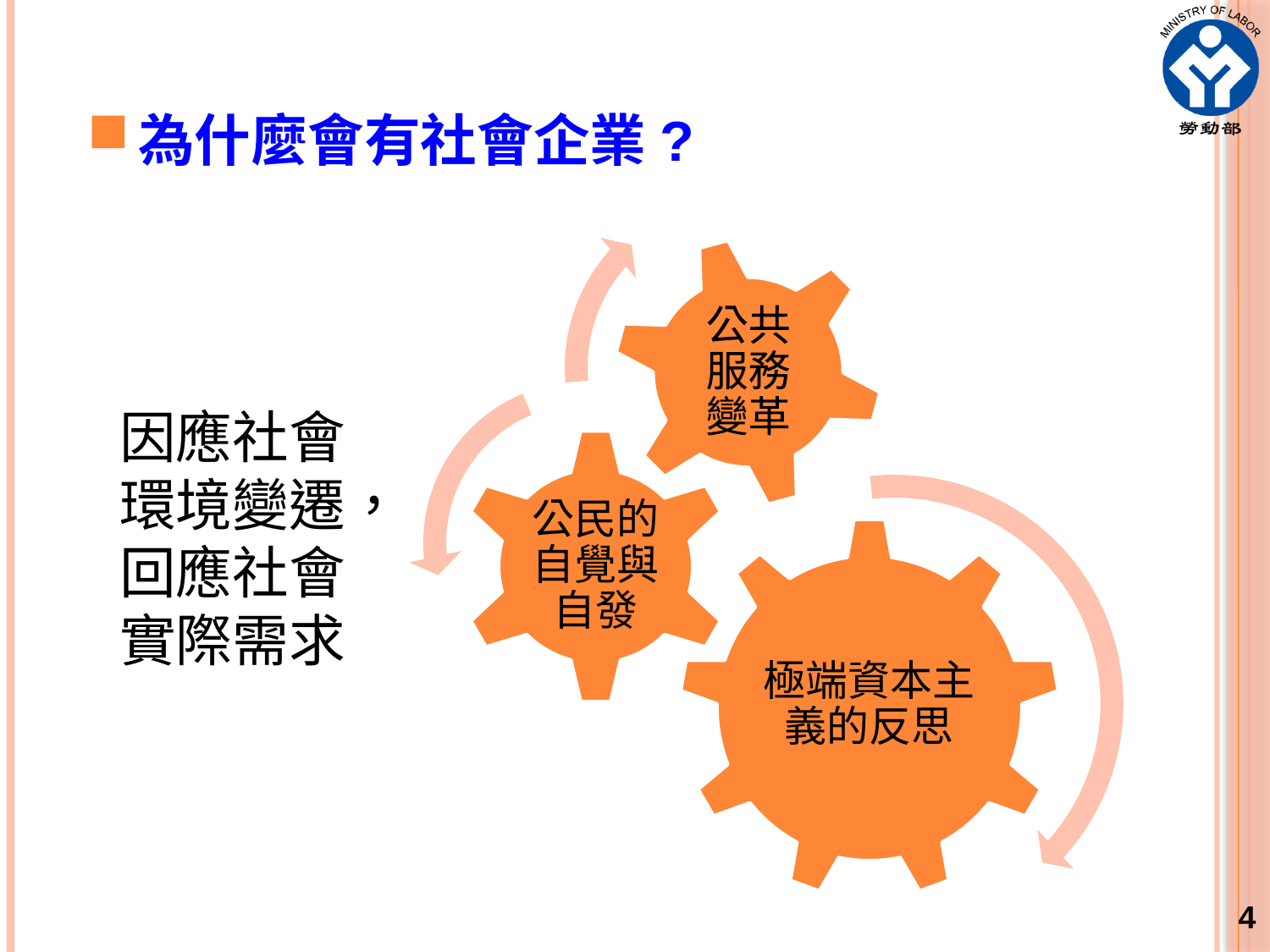

為什麼會有社會企業?
極端資本主義的反思
公民的自覺與自發
公共服務變革
因應社會環境變遷，回應社會實際需求
4